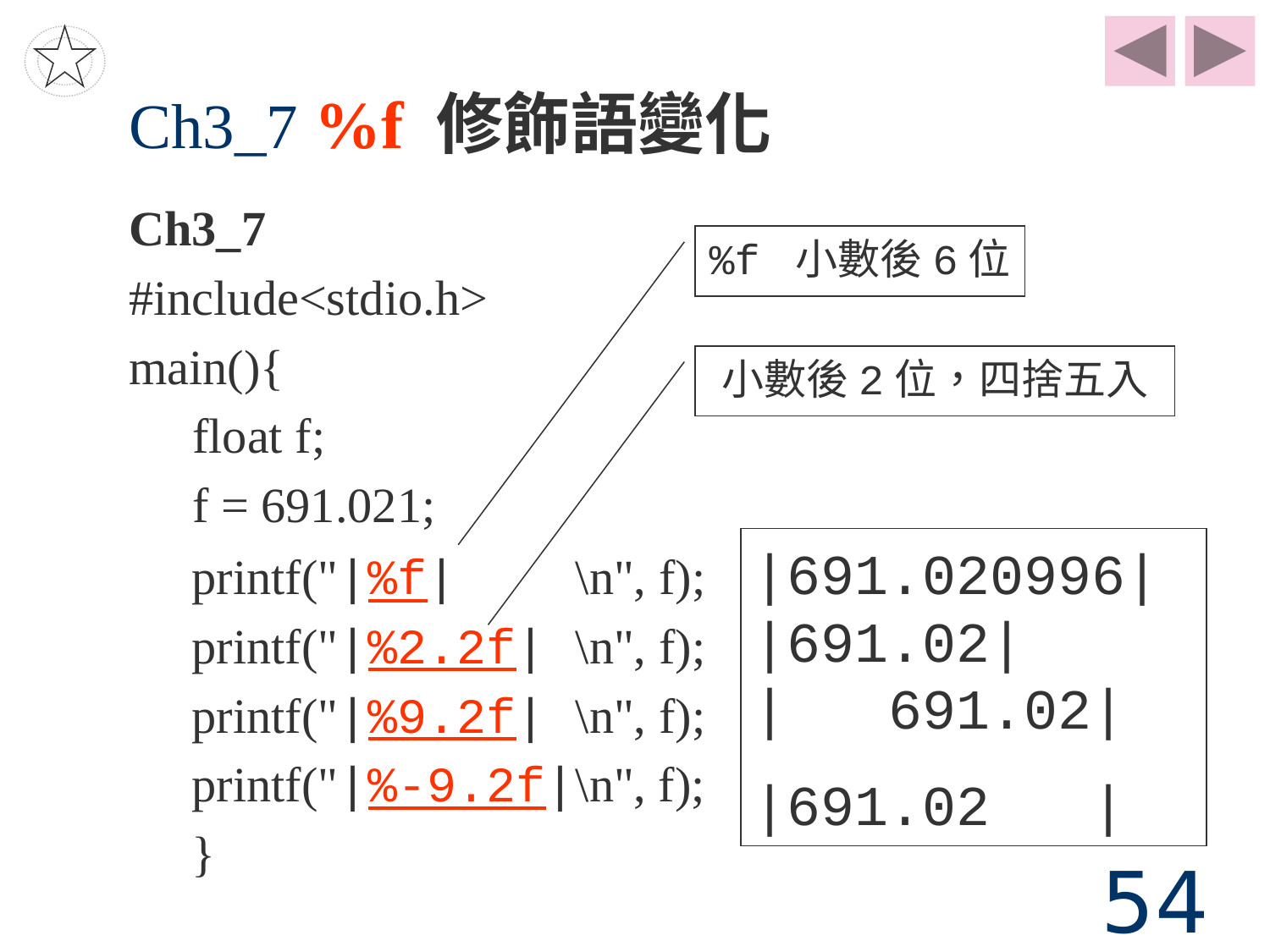

# Ch3_7 %f 修飾語變化
Ch3_7
#include<stdio.h>
main(){
float f;
f = 691.021;
%f 小數後6位
小數後2位，四捨五入
|691.020996|
|691.02|
|   691.02|
|691.02   |
printf("|%f|    \n", f);
printf("|%2.2f| \n", f);
printf("|%9.2f| \n", f);
printf("|%-9.2f|\n", f);
}
54